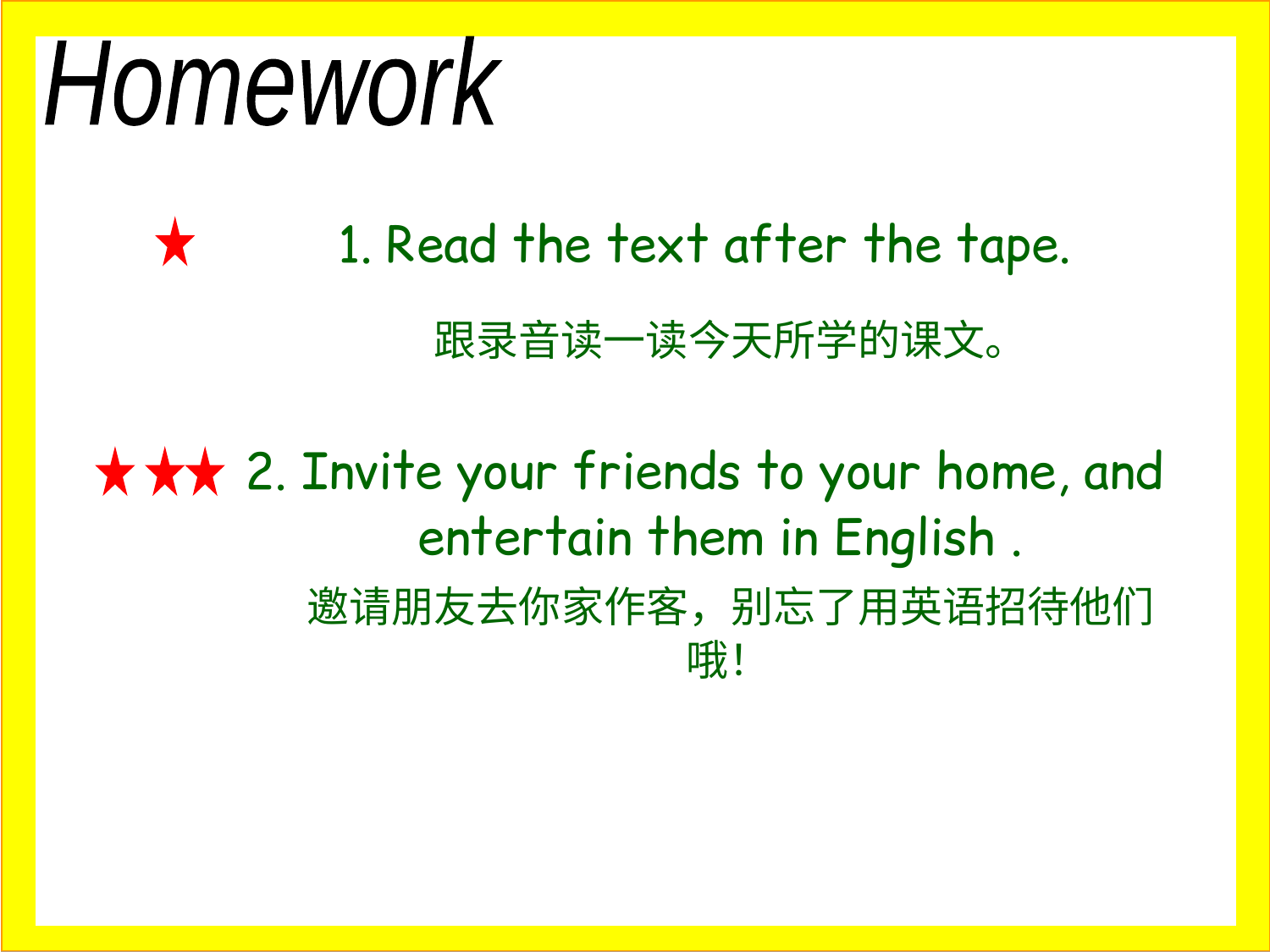

Homework
Read the text after the tape.
   跟录音读一读今天所学的课文。

2. Invite your friends to your home, and entertain them in English .
   邀请朋友去你家作客，别忘了用英语招待他们哦！